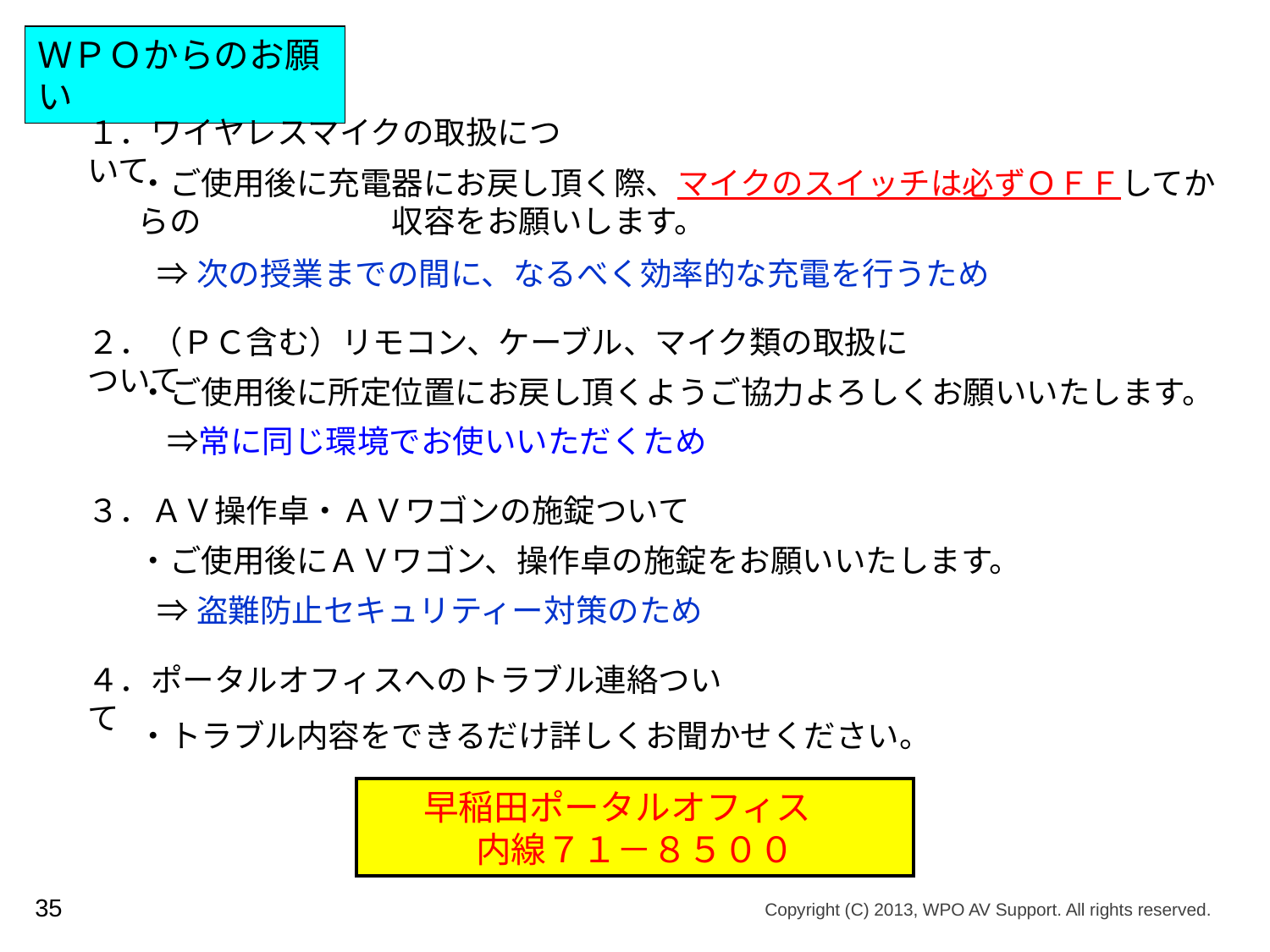

ＷＰＯからのお願い

１．ワイヤレスマイクの取扱について
・ご使用後に充電器にお戻し頂く際、マイクのスイッチは必ずＯＦＦしてからの　　　　　　収容をお願いします。
⇒次の授業までの間に、なるべく効率的な充電を行うため
２．（ＰＣ含む）リモコン、ケーブル、マイク類の取扱について

・ご使用後に所定位置にお戻し頂くようご協力よろしくお願いいたします。
　⇒常に同じ環境でお使いいただくため

３．ＡＶ操作卓・ＡＶワゴンの施錠ついて
・ご使用後にＡＶワゴン、操作卓の施錠をお願いいたします。
⇒盗難防止セキュリティー対策のため

４．ポータルオフィスへのトラブル連絡ついて
・トラブル内容をできるだけ詳しくお聞かせください。
早稲田ポータルオフィス　
内線７１－８５００
35
Copyright (C) 2013, WPO AV Support. All rights reserved.